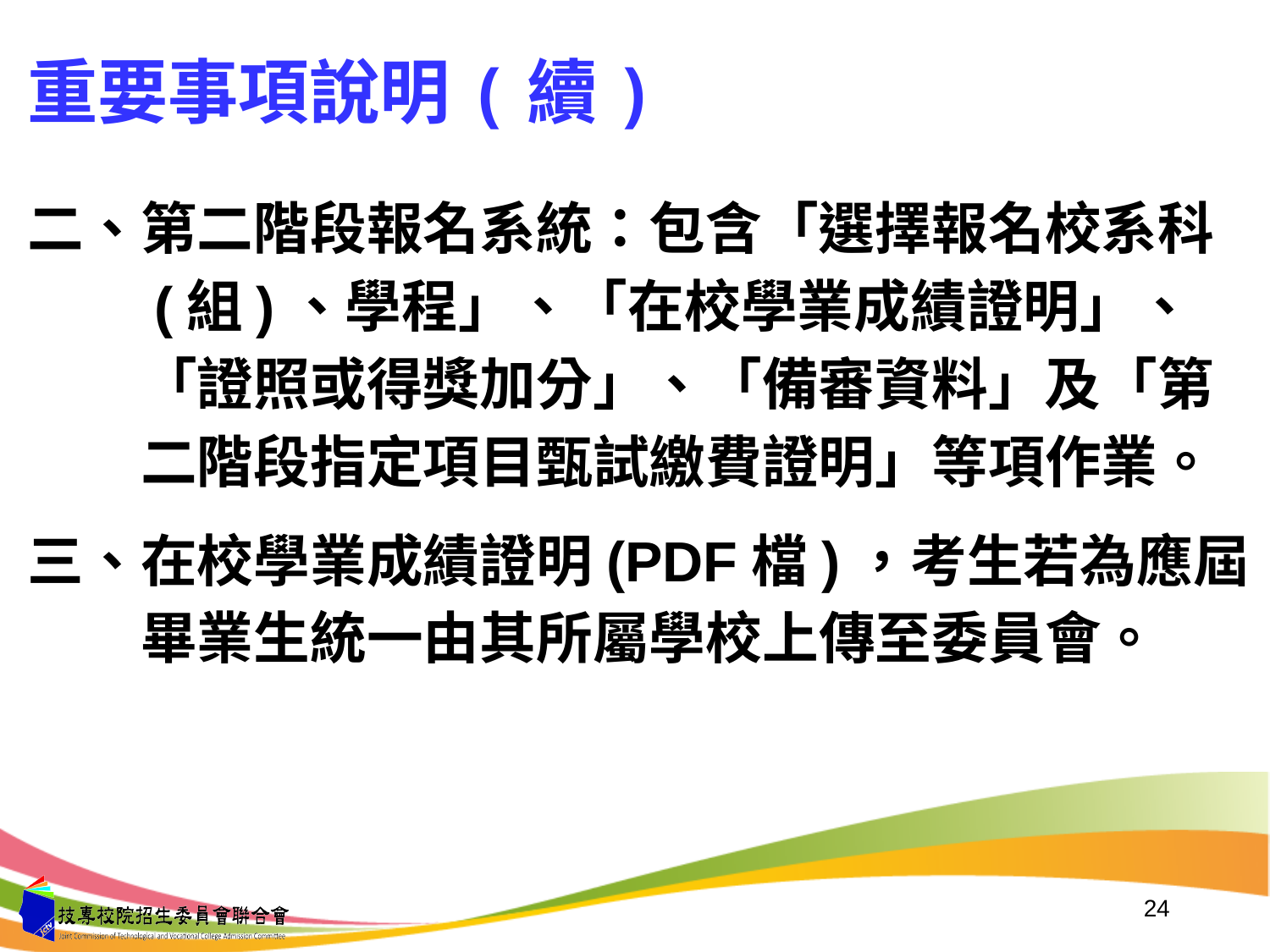

重要事項說明(續)
二、第二階段報名系統：包含「選擇報名校系科
　　(組)、學程」、「在校學業成績證明」、
　　「證照或得獎加分」、「備審資料」及「第
　　二階段指定項目甄試繳費證明」等項作業。
三、在校學業成績證明(PDF檔)，考生若為應屆
　　畢業生統一由其所屬學校上傳至委員會。
24